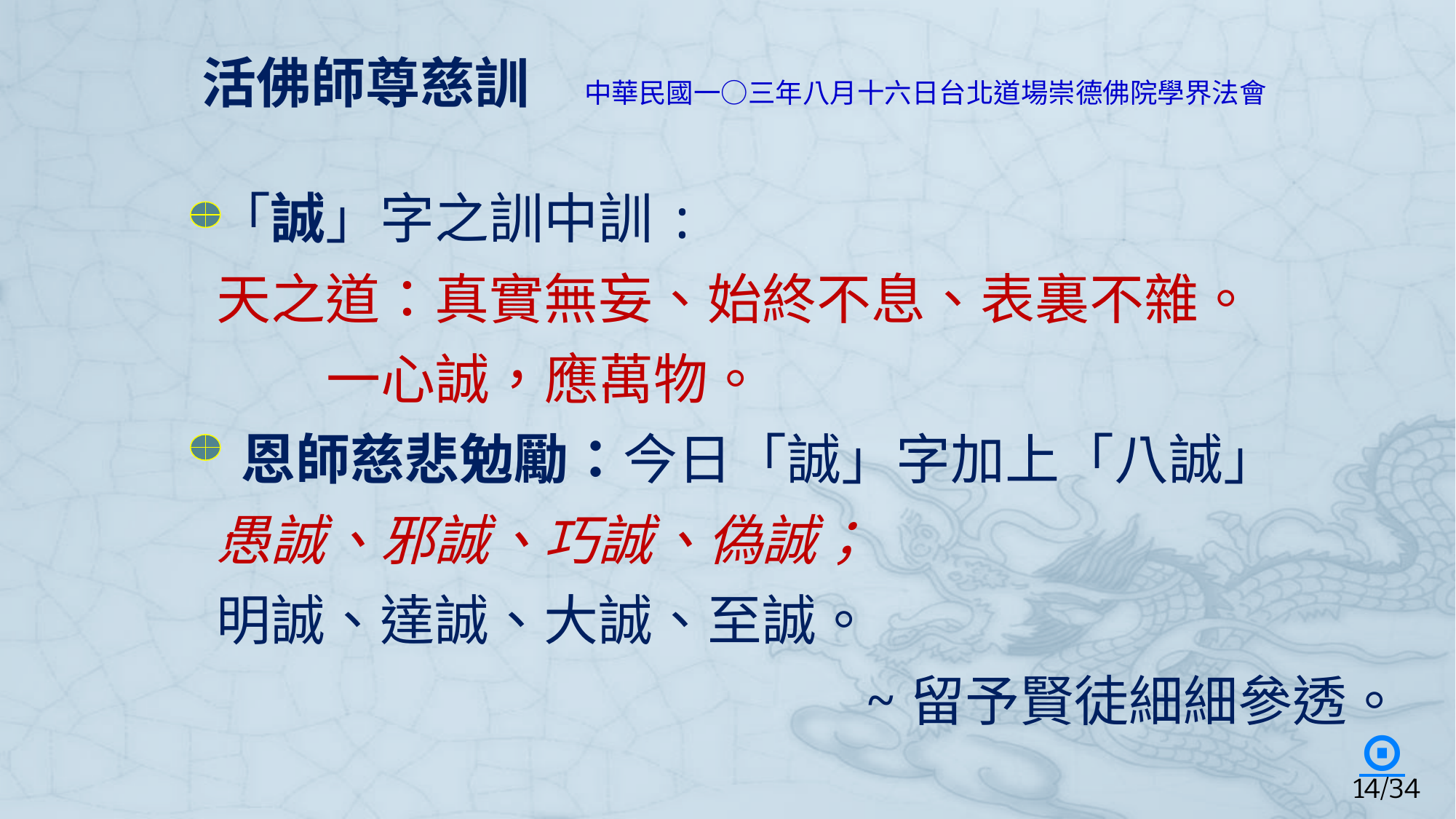

活佛師尊慈訓    中華民國一○三年八月十六日台北道場崇德佛院學界法會

「誠」字之訓中訓:
天之道：真實無妄、始終不息、表裏不雜。
        一心誠，應萬物。
 恩師慈悲勉勵：今日「誠」字加上「八誠」
愚誠、邪誠、巧誠、偽誠；
明誠、達誠、大誠、至誠。
~留予賢徒細細參透。

⊙
14/34